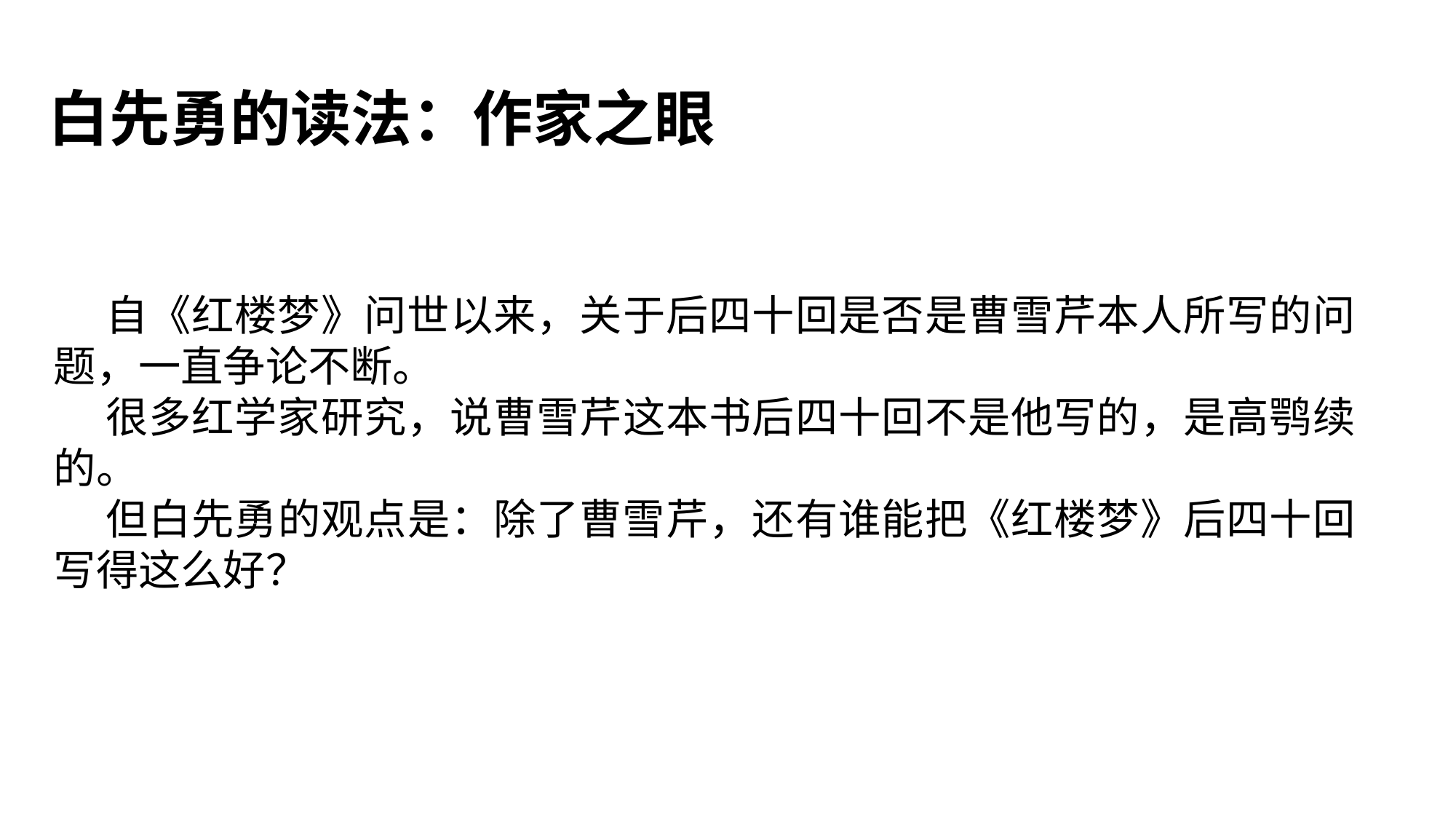

白先勇的读法：作家之眼
    自《红楼梦》问世以来，关于后四十回是否是曹雪芹本人所写的问题，一直争论不断。
    很多红学家研究，说曹雪芹这本书后四十回不是他写的，是高鹗续的。
    但白先勇的观点是：除了曹雪芹，还有谁能把《红楼梦》后四十回写得这么好？